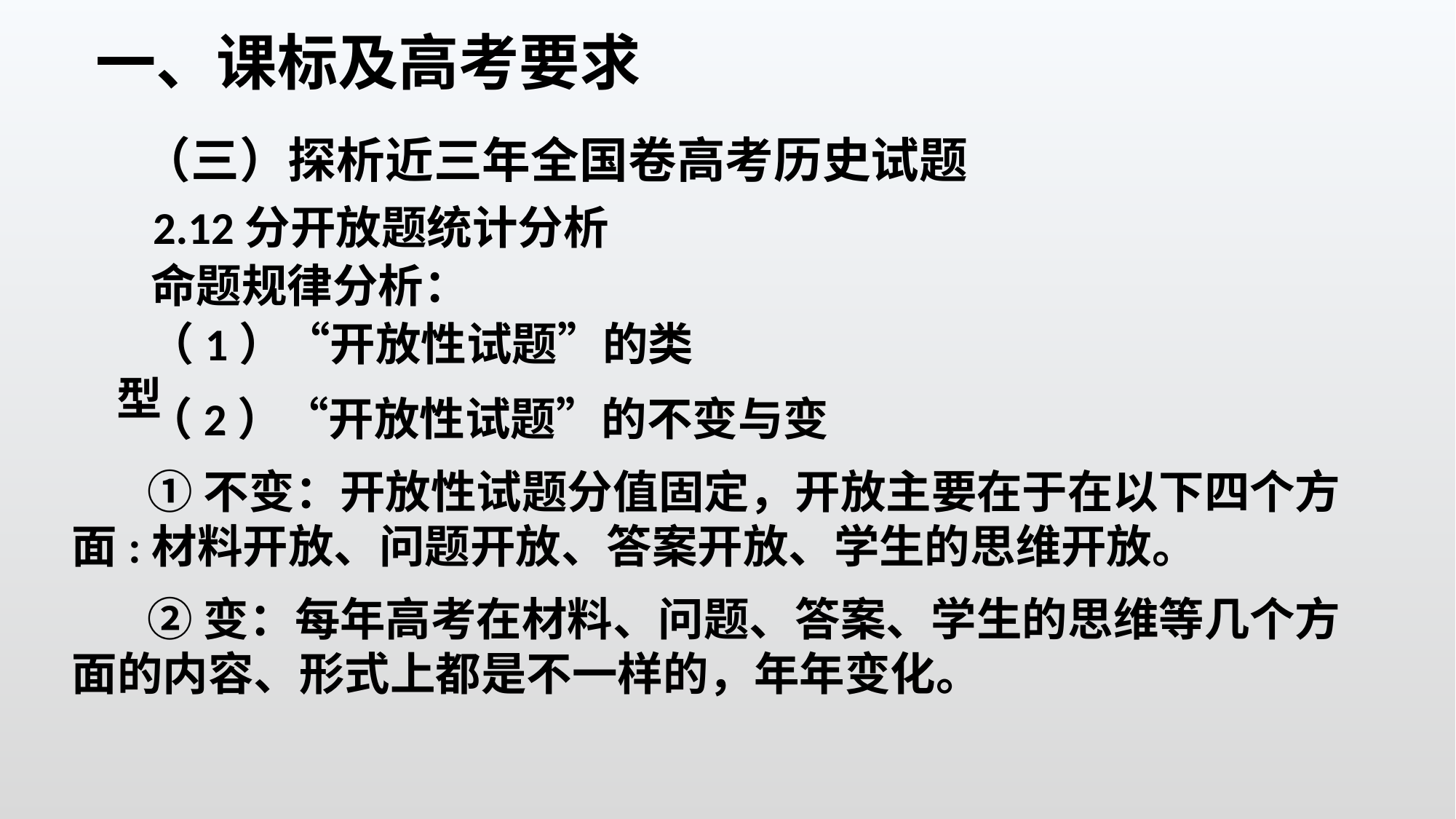

一、课标及高考要求
（三）探析近三年全国卷高考历史试题
2.12分开放题统计分析
命题规律分析：
（1）“开放性试题”的类型
（2）“开放性试题”的不变与变
①不变：开放性试题分值固定，开放主要在于在以下四个方面:材料开放、问题开放、答案开放、学生的思维开放。
②变：每年高考在材料、问题、答案、学生的思维等几个方面的内容、形式上都是不一样的，年年变化。